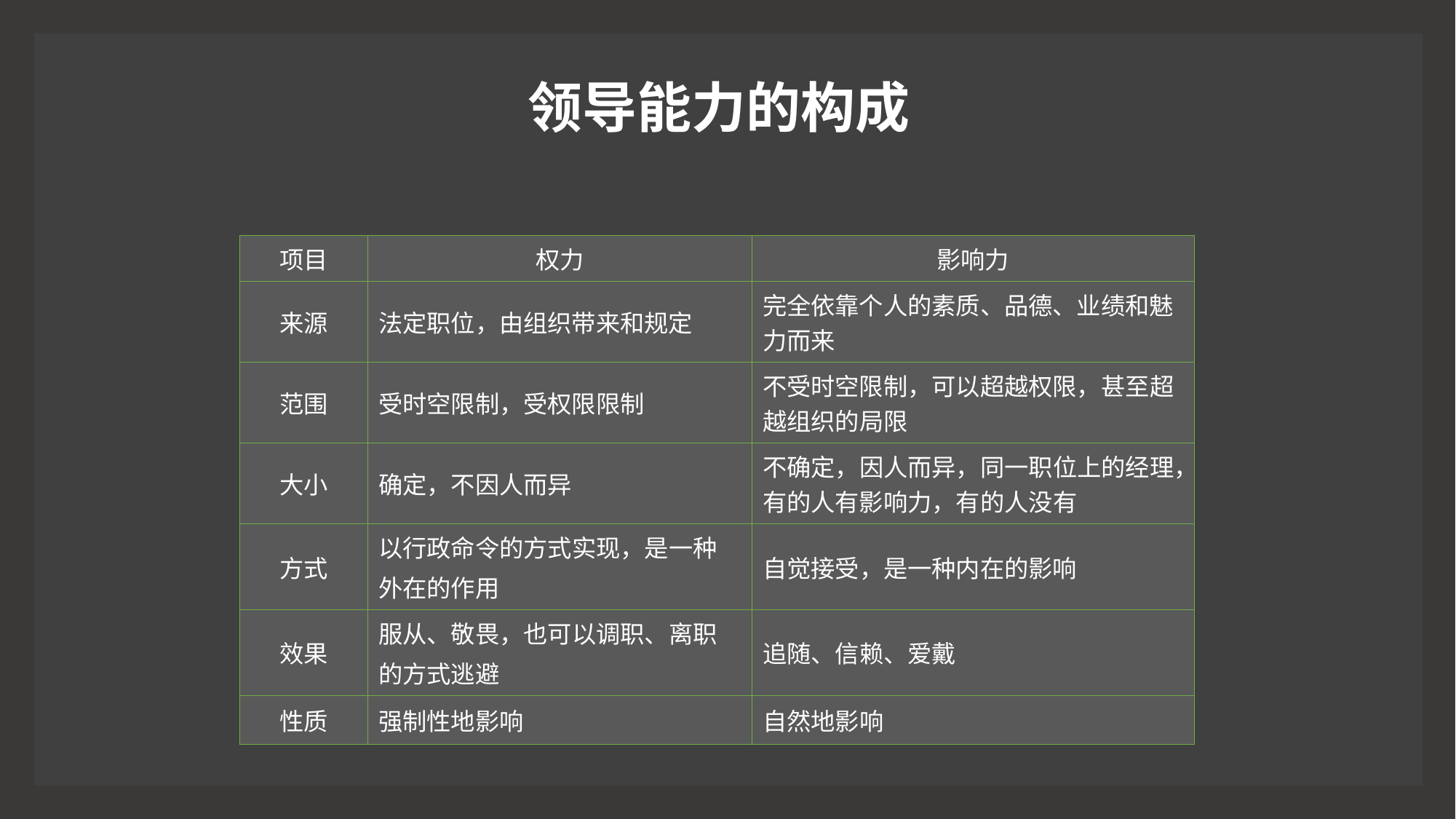

| 项目 | 权力 | 影响力 |
| --- | --- | --- |
| 来源 | 法定职位，由组织带来和规定 | 完全依靠个人的素质、品德、业绩和魅力而来 |
| 范围 | 受时空限制，受权限限制 | 不受时空限制，可以超越权限，甚至超越组织的局限 |
| 大小 | 确定，不因人而异 | 不确定，因人而异，同一职位上的经理，有的人有影响力，有的人没有 |
| 方式 | 以行政命令的方式实现，是一种 外在的作用 | 自觉接受，是一种内在的影响 |
| 效果 | 服从、敬畏，也可以调职、离职 的方式逃避 | 追随、信赖、爱戴 |
| 性质 | 强制性地影响 | 自然地影响 |